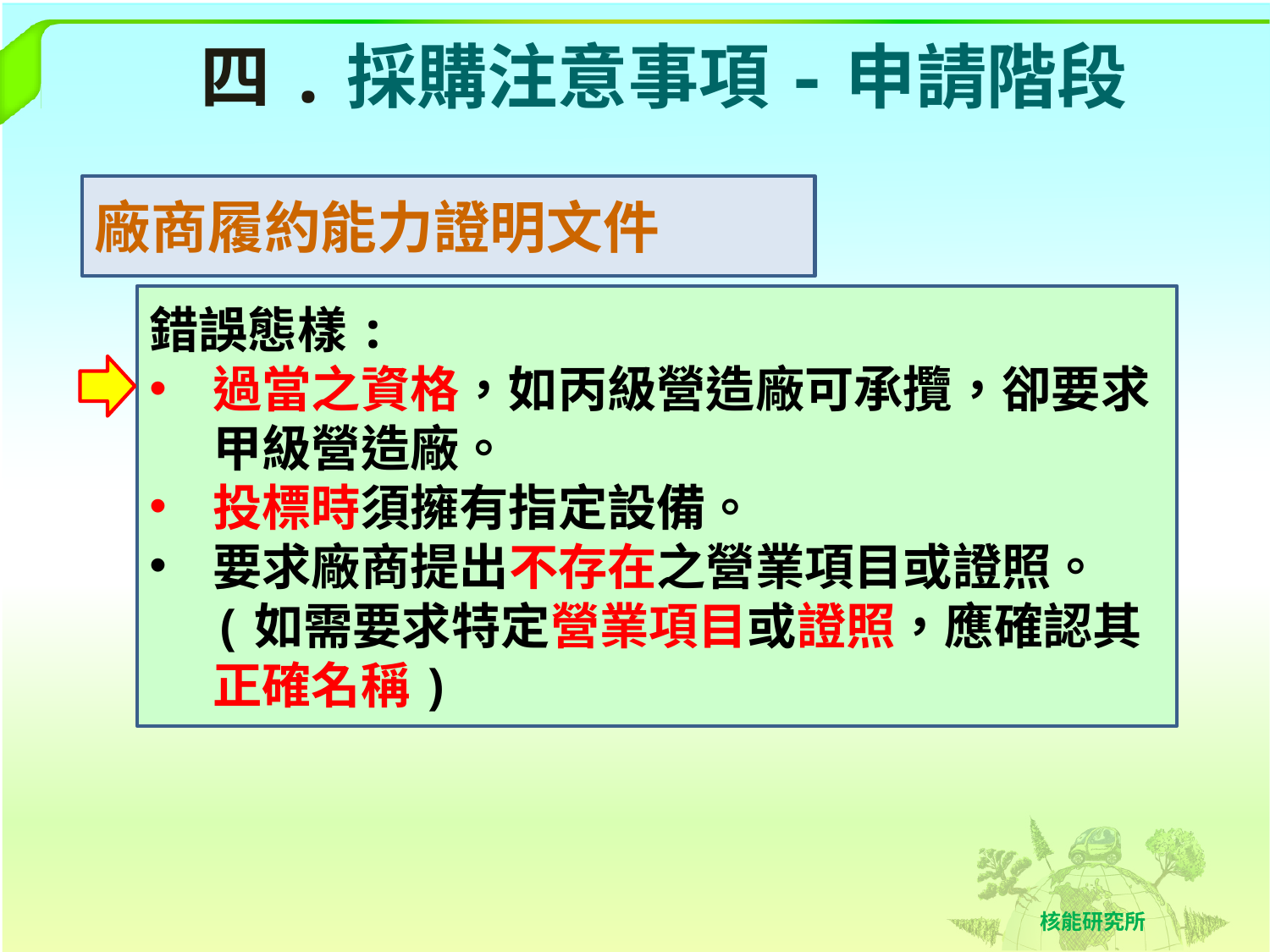

四.採購注意事項-申請階段

廠商履約能力證明文件
錯誤態樣:
過當之資格，如丙級營造廠可承攬，卻要求甲級營造廠。
投標時須擁有指定設備。
要求廠商提出不存在之營業項目或證照。(如需要求特定營業項目或證照，應確認其正確名稱)